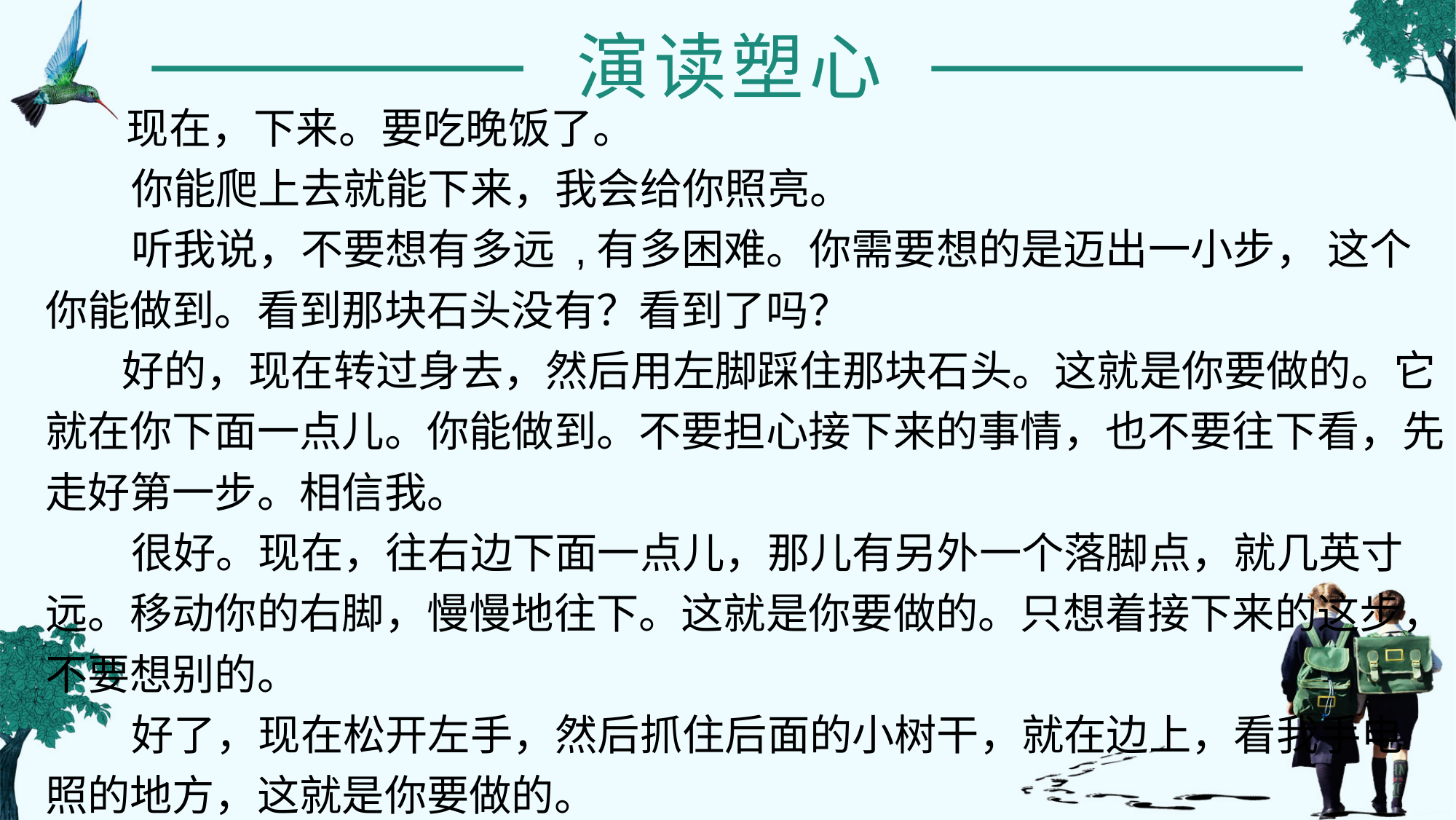

演读塑心

           现在，下来。要吃晚饭了。
        你能爬上去就能下来，我会给你照亮。
        听我说，不要想有多远 ,有多困难。你需要想的是迈出一小步， 这个你能做到。看到那块石头没有？看到了吗？
       好的，现在转过身去，然后用左脚踩住那块石头。这就是你要做的。它就在你下面一点儿。你能做到。不要担心接下来的事情，也不要往下看，先走好第一步。相信我。
        很好。现在，往右边下面一点儿，那儿有另外一个落脚点，就几英寸远。移动你的右脚，慢慢地往下。这就是你要做的。只想着接下来的这步，不要想别的。
        好了，现在松开左手，然后抓住后面的小树干，就在边上，看我手电照的地方，这就是你要做的。